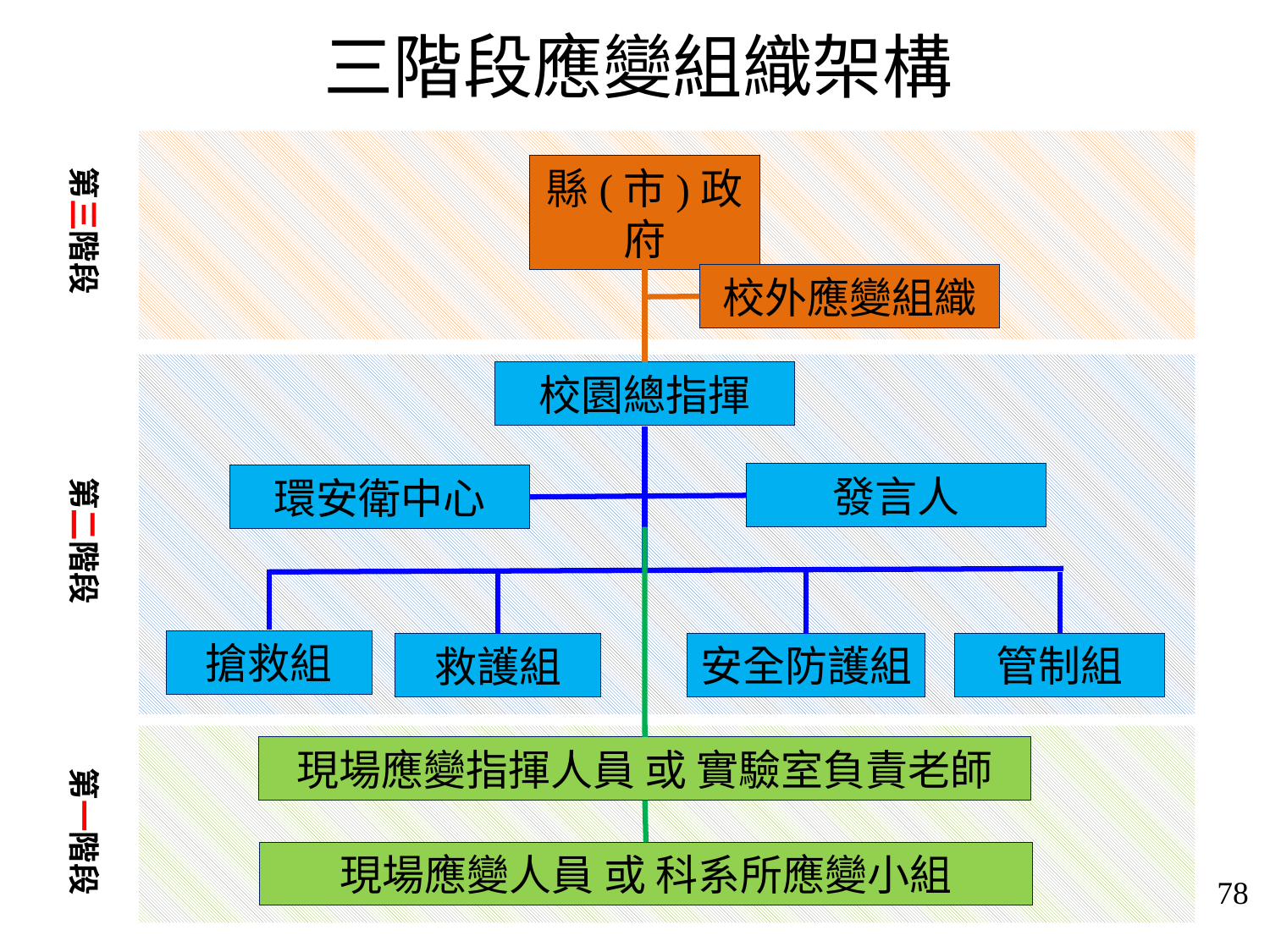

# 三階段應變組織架構
第三階段

縣(市)政府
校外應變組織

第二階段
校園總指揮
發言人
環安衛中心
搶救組
管制組
安全防護組
救護組

第一階段
現場應變指揮人員 或 實驗室負責老師
現場應變人員 或 科系所應變小組
78